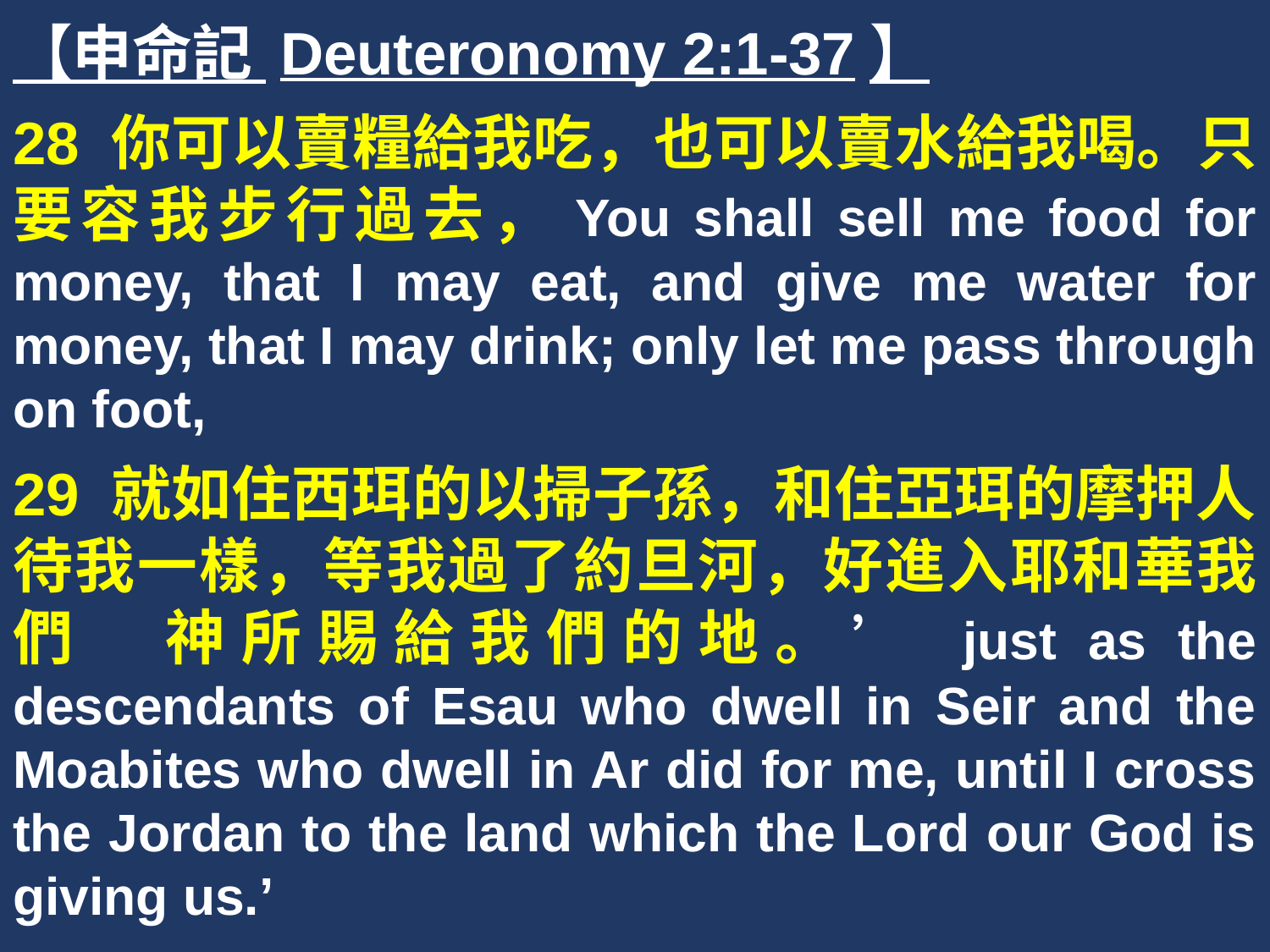

【申命記 Deuteronomy 2:1-37】
28 你可以賣糧給我吃，也可以賣水給我喝。只要容我步行過去，You shall sell me food for money, that I may eat, and give me water for money, that I may drink; only let me pass through on foot,
29 就如住西珥的以掃子孫，和住亞珥的摩押人待我一樣，等我過了約旦河，好進入耶和華我們　神所賜給我們的地。’ just as the descendants of Esau who dwell in Seir and the Moabites who dwell in Ar did for me, until I cross the Jordan to the land which the Lord our God is giving us.’